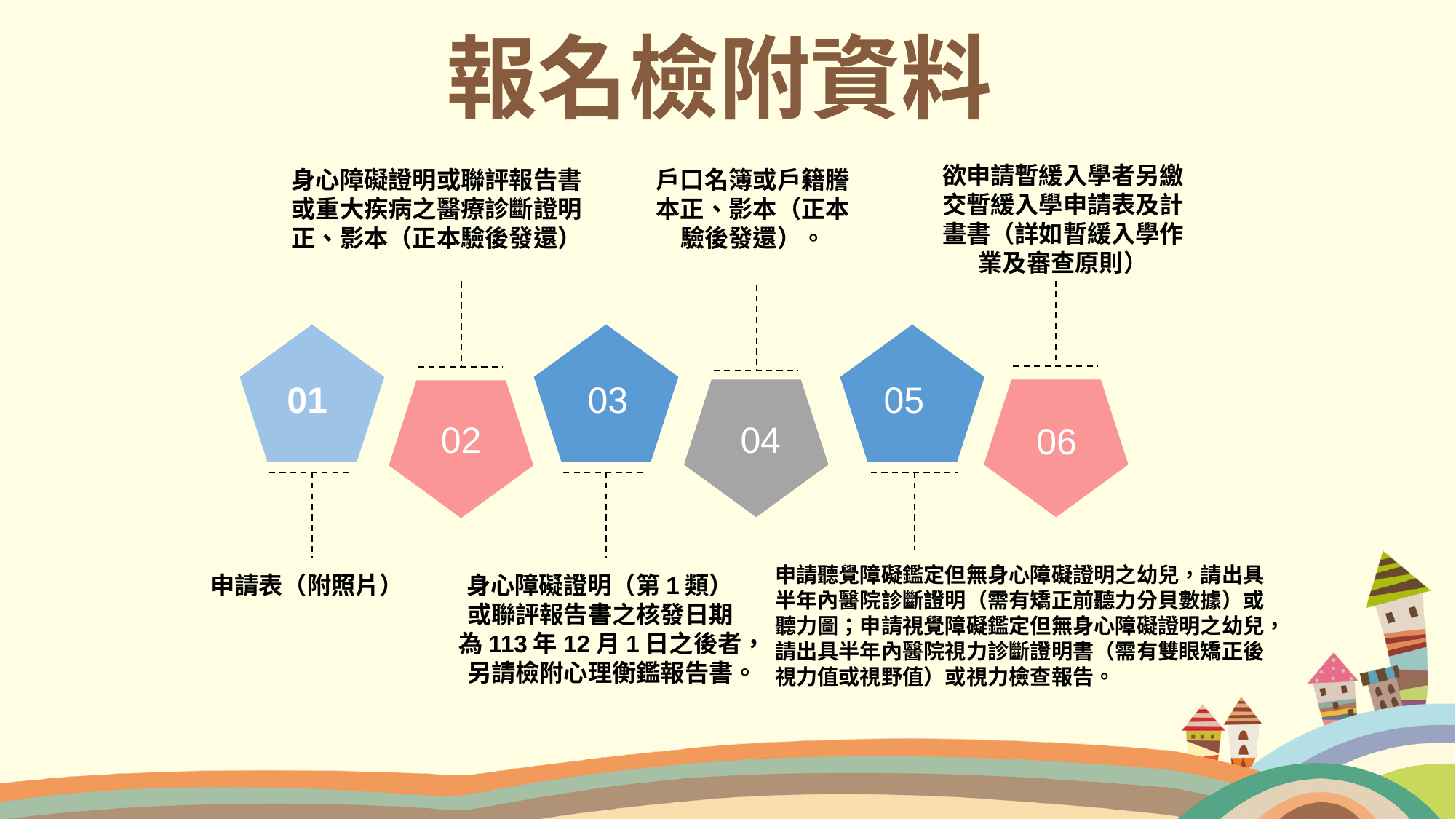

# 報名檢附資料
欲申請暫緩入學者另繳交暫緩入學申請表及計畫書（詳如暫緩入學作業及審查原則）
身心障礙證明或聯評報告書或重大疾病之醫療診斷證明正、影本（正本驗後發還）
戶口名簿或戶籍謄本正、影本（正本驗後發還）。

03

01

05

04

06

02
申請聽覺障礙鑑定但無身心障礙證明之幼兒，請出具半年內醫院診斷證明（需有矯正前聽力分貝數據）或聽力圖；申請視覺障礙鑑定但無身心障礙證明之幼兒，請出具半年內醫院視力診斷證明書（需有雙眼矯正後視力值或視野值）或視力檢查報告。
申請表（附照片）
身心障礙證明（第1類）或聯評報告書之核發日期為113年12月1日之後者，另請檢附心理衡鑑報告書。